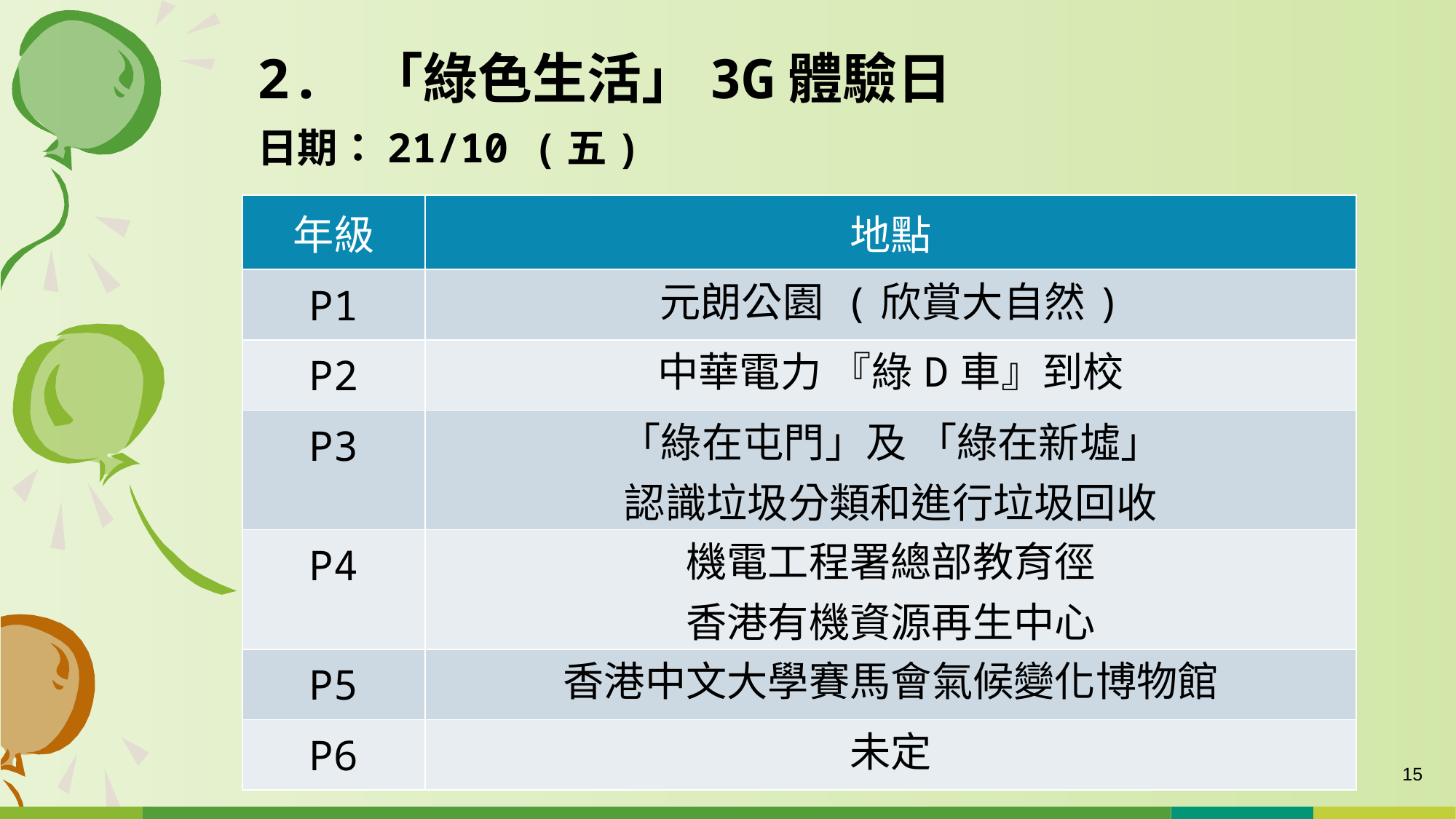

# 2. 「綠色生活」3G體驗日
日期：21/10 (五)

| 年級 | 地點 |
| --- | --- |
| P1 | 元朗公園 (欣賞大自然) |
| P2 | 中華電力 『綠D車』到校 |
| P3 | 「綠在屯門」及 「綠在新墟」 認識垃圾分類和進行垃圾回收 |
| P4 | 機電工程署總部教育徑 香港有機資源再生中心 |
| P5 | 香港中文大學賽馬會氣候變化博物館 |
| P6 | 未定 |
15